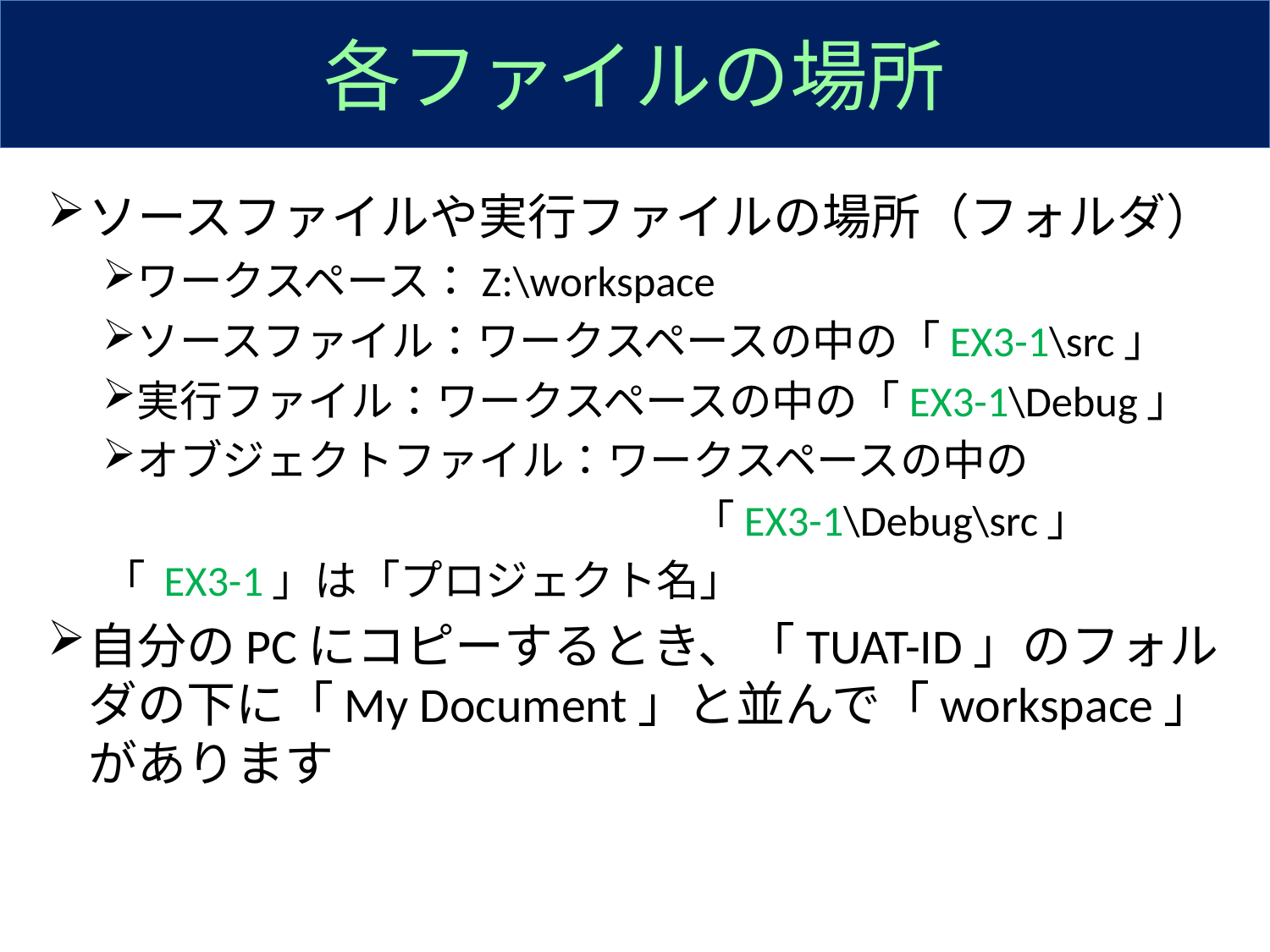

# 各ファイルの場所
ソースファイルや実行ファイルの場所（フォルダ）
ワークスペース：Z:\workspace
ソースファイル：ワークスペースの中の「EX3-1\src」
実行ファイル：ワークスペースの中の「EX3-1\Debug」
オブジェクトファイル：ワークスペースの中の
                                                             「EX3-1\Debug\src」
「 EX3-1」は「プロジェクト名」
自分のPCにコピーするとき、「TUAT-ID」のフォルダの下に「My Document」と並んで「workspace」があります